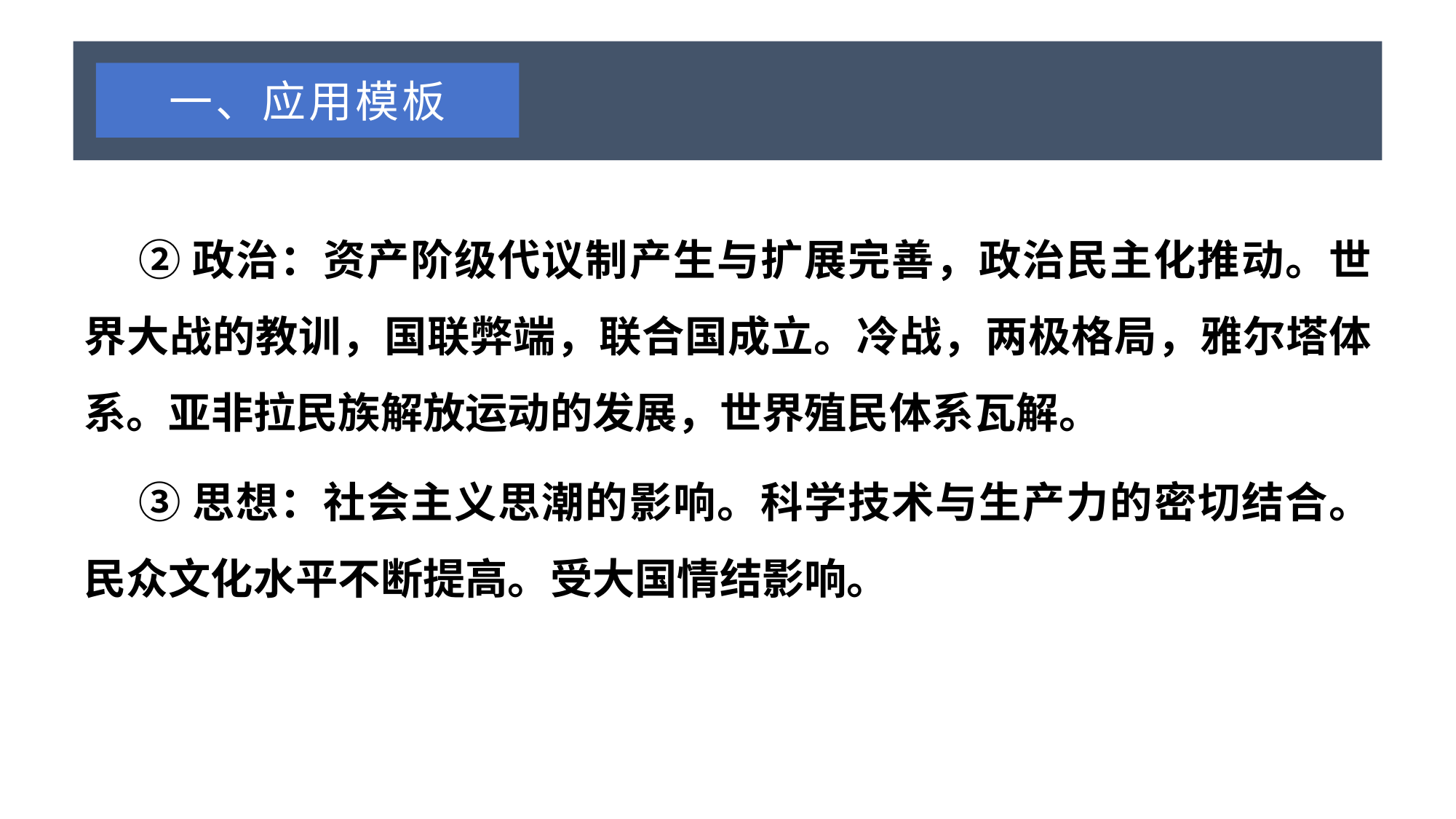

一、应用模板
②政治：资产阶级代议制产生与扩展完善，政治民主化推动。世界大战的教训，国联弊端，联合国成立。冷战，两极格局，雅尔塔体系。亚非拉民族解放运动的发展，世界殖民体系瓦解。
③思想：社会主义思潮的影响。科学技术与生产力的密切结合。民众文化水平不断提高。受大国情结影响。